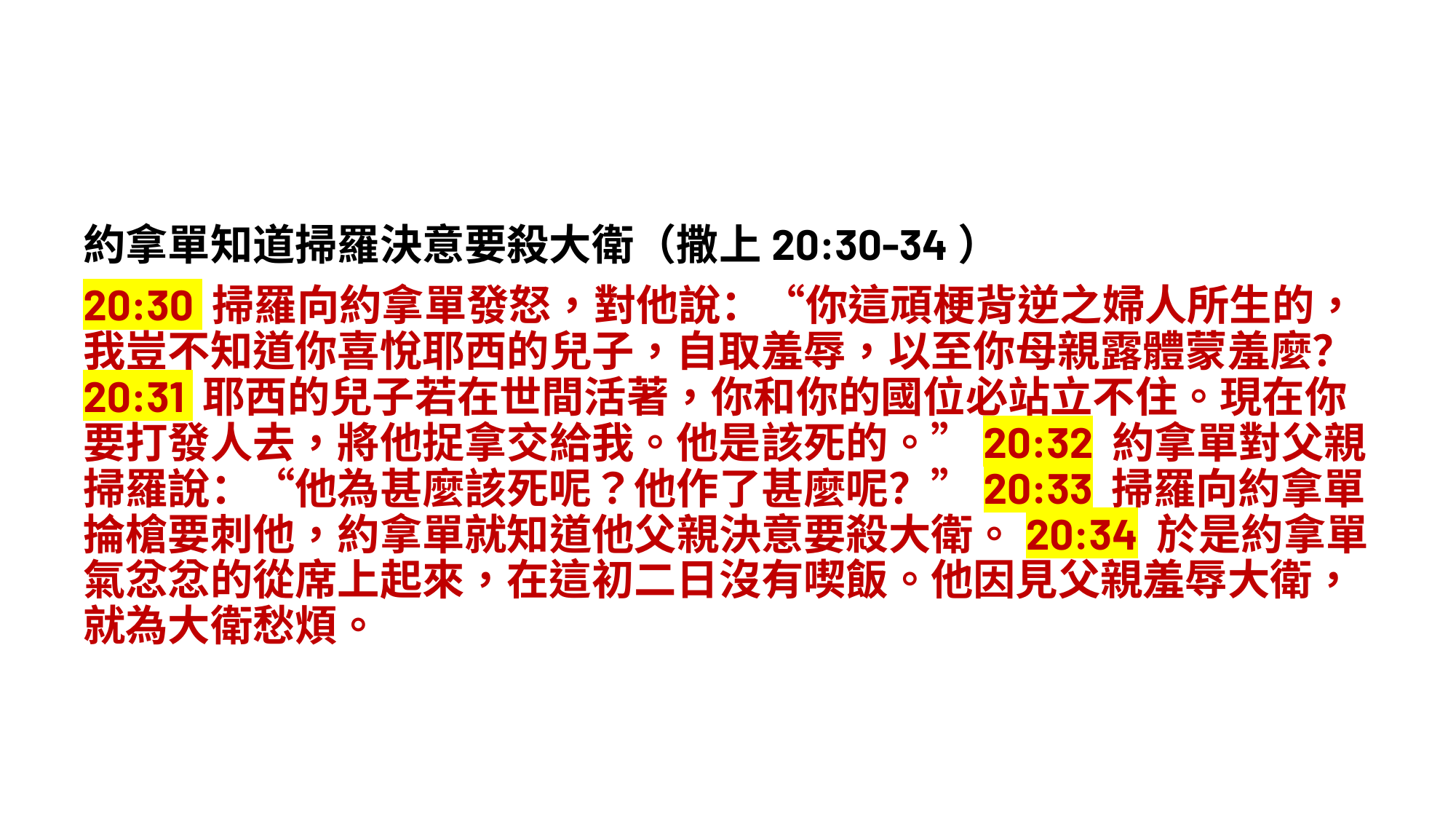

約拿單知道掃羅決意要殺大衛（撒上20:30-34）
20:30 掃羅向約拿單發怒，對他說：“你這頑梗背逆之婦人所生的，我豈不知道你喜悅耶西的兒子，自取羞辱，以至你母親露體蒙羞麼？20:31 耶西的兒子若在世間活著，你和你的國位必站立不住。現在你要打發人去，將他捉拿交給我。他是該死的。”20:32 約拿單對父親掃羅說：“他為甚麼該死呢？他作了甚麼呢？”20:33 掃羅向約拿單掄槍要刺他，約拿單就知道他父親決意要殺大衛。20:34 於是約拿單氣忿忿的從席上起來，在這初二日沒有喫飯。他因見父親羞辱大衛，就為大衛愁煩。